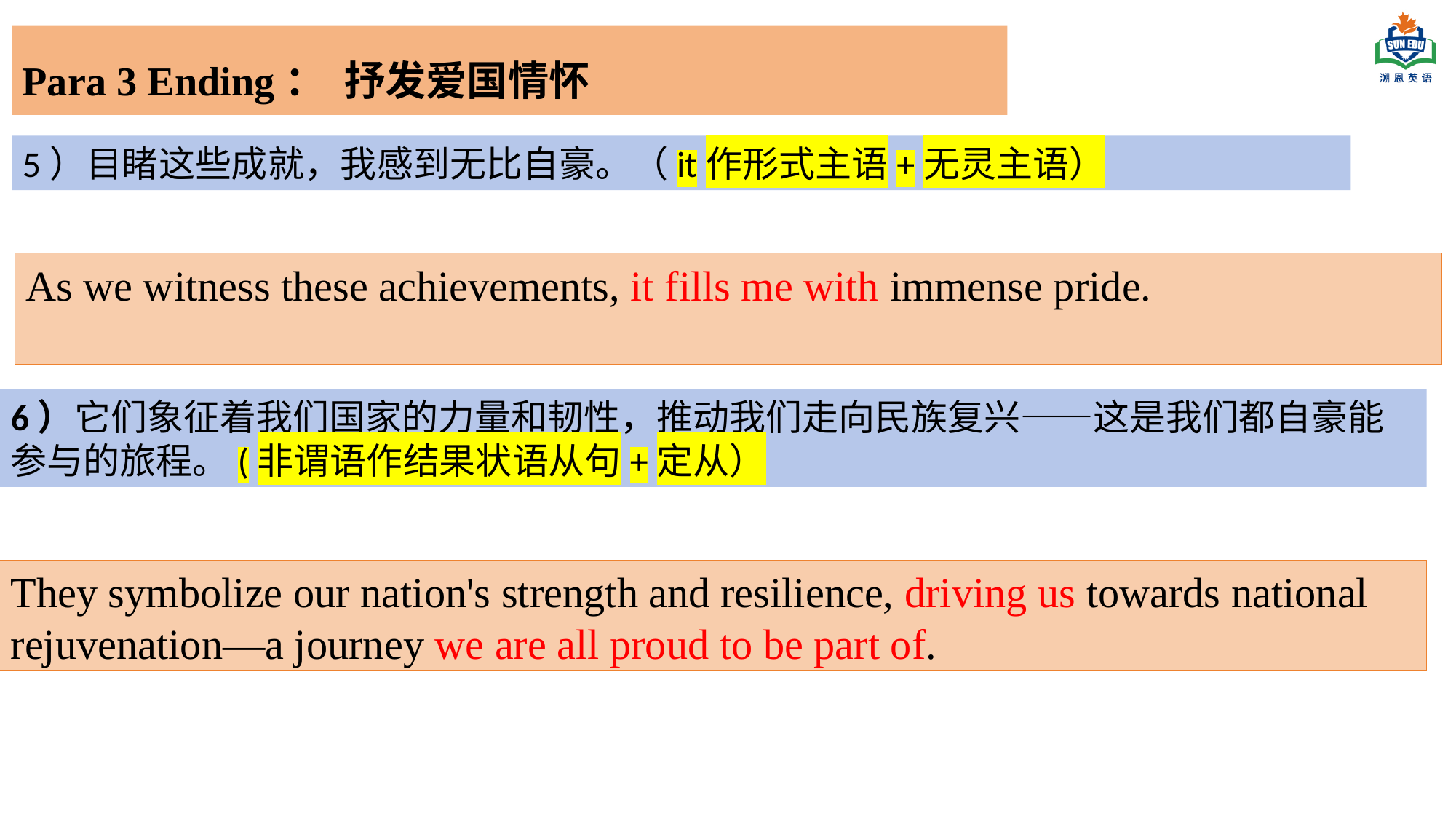

Para 3 Ending：  抒发爱国情怀

5）目睹这些成就，我感到无比自豪。（it作形式主语+无灵主语）
As we witness these achievements, it fills me with immense pride.

6）它们象征着我们国家的力量和韧性，推动我们走向民族复兴——这是我们都自豪能参与的旅程。(非谓语作结果状语从句+定从）
They symbolize our nation's strength and resilience, driving us towards national rejuvenation—a journey we are all proud to be part of.